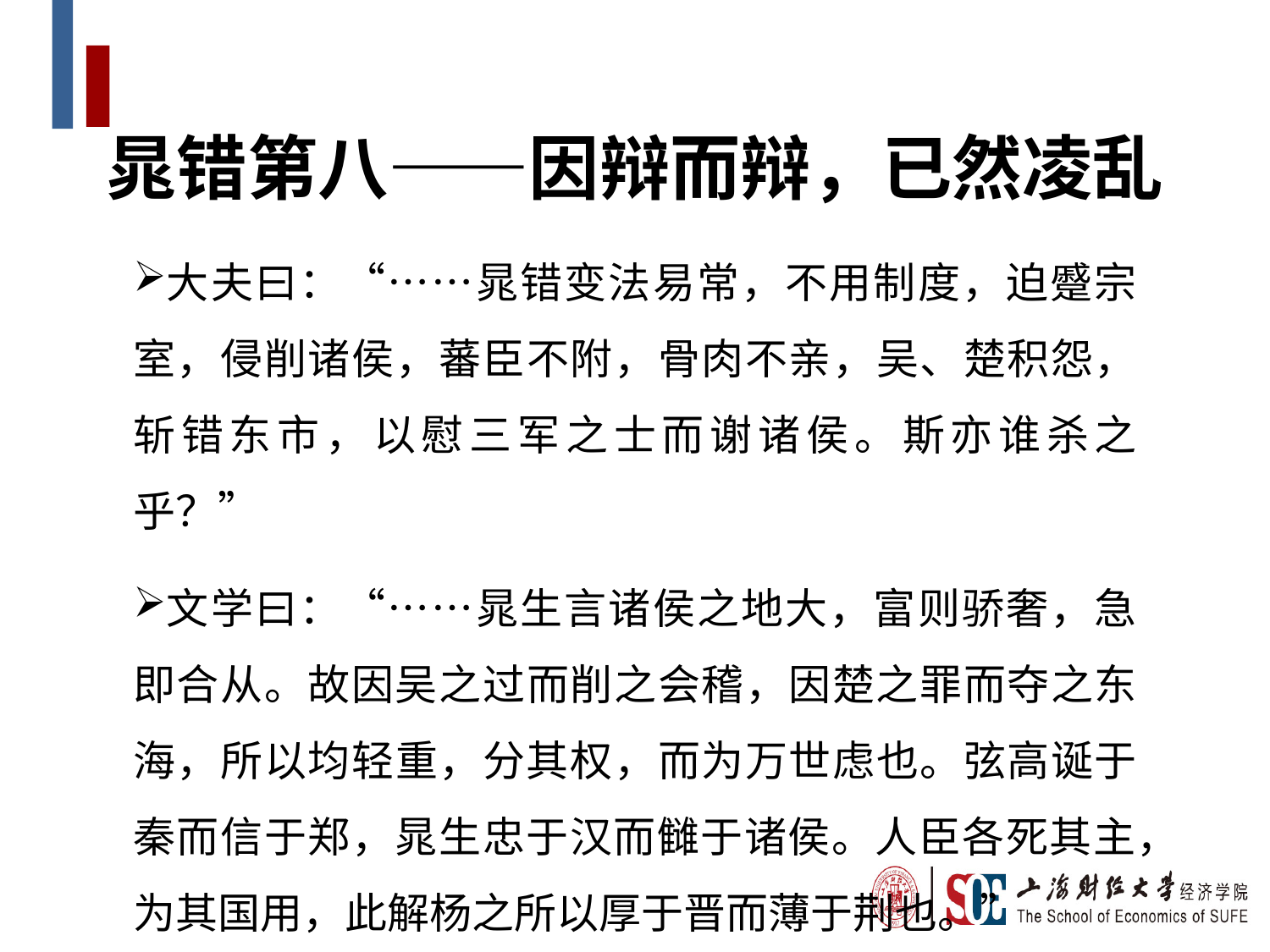

晁错第八——因辩而辩，已然凌乱
大夫曰：“……晁错变法易常，不用制度，迫蹙宗室，侵削诸侯，蕃臣不附，骨肉不亲，吴、楚积怨，斩错东市，以慰三军之士而谢诸侯。斯亦谁杀之乎？”
文学曰：“……晁生言诸侯之地大，富则骄奢，急即合从。故因吴之过而削之会稽，因楚之罪而夺之东海，所以均轻重，分其权，而为万世虑也。弦高诞于秦而信于郑，晁生忠于汉而雠于诸侯。人臣各死其主，为其国用，此解杨之所以厚于晋而薄于荆也。”